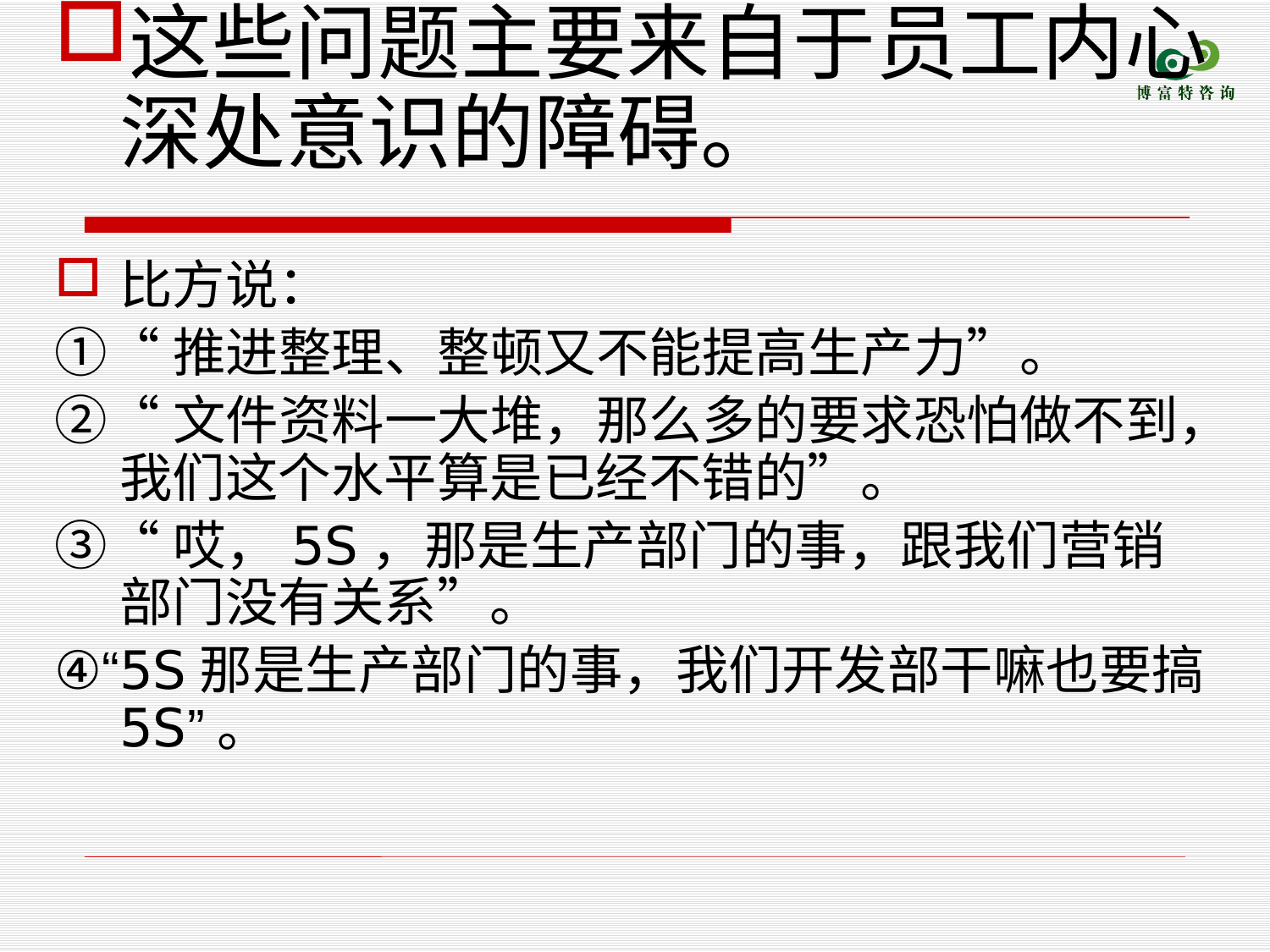

这些问题主要来自于员工内心深处意识的障碍。

比方说：
①“推进整理、整顿又不能提高生产力”。
②“文件资料一大堆，那么多的要求恐怕做不到，我们这个水平算是已经不错的”。
③“哎，5S，那是生产部门的事，跟我们营销部门没有关系”。
④“5S那是生产部门的事，我们开发部干嘛也要搞5S”。
407